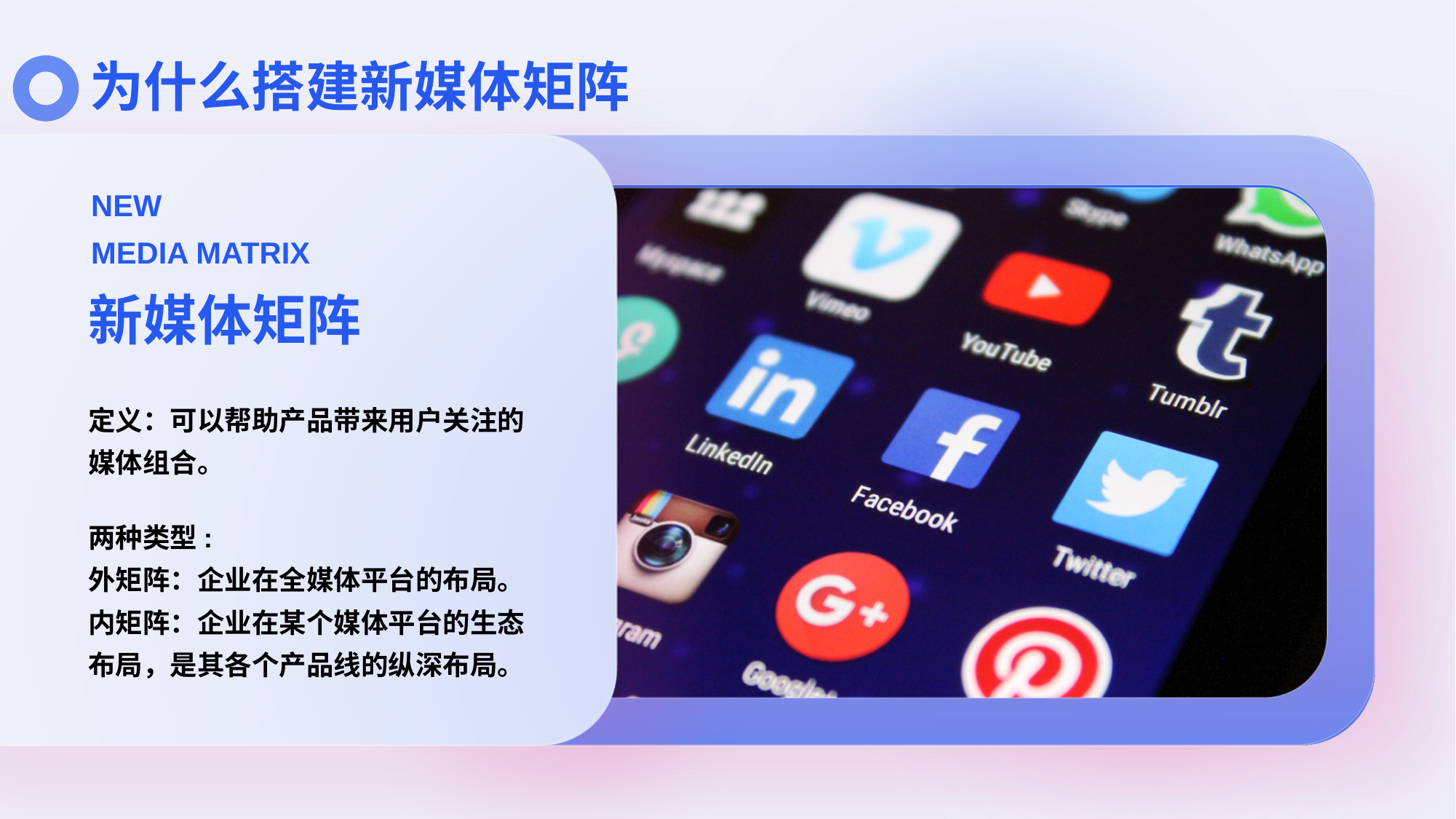

# 为什么搭建新媒体矩阵

NEW
MEDIA MATRIX

新媒体矩阵
定义：可以帮助产品带来用户关注的媒体组合。
两种类型:
外矩阵：企业在全媒体平台的布局。
内矩阵：企业在某个媒体平台的生态
布局，是其各个产品线的纵深布局。